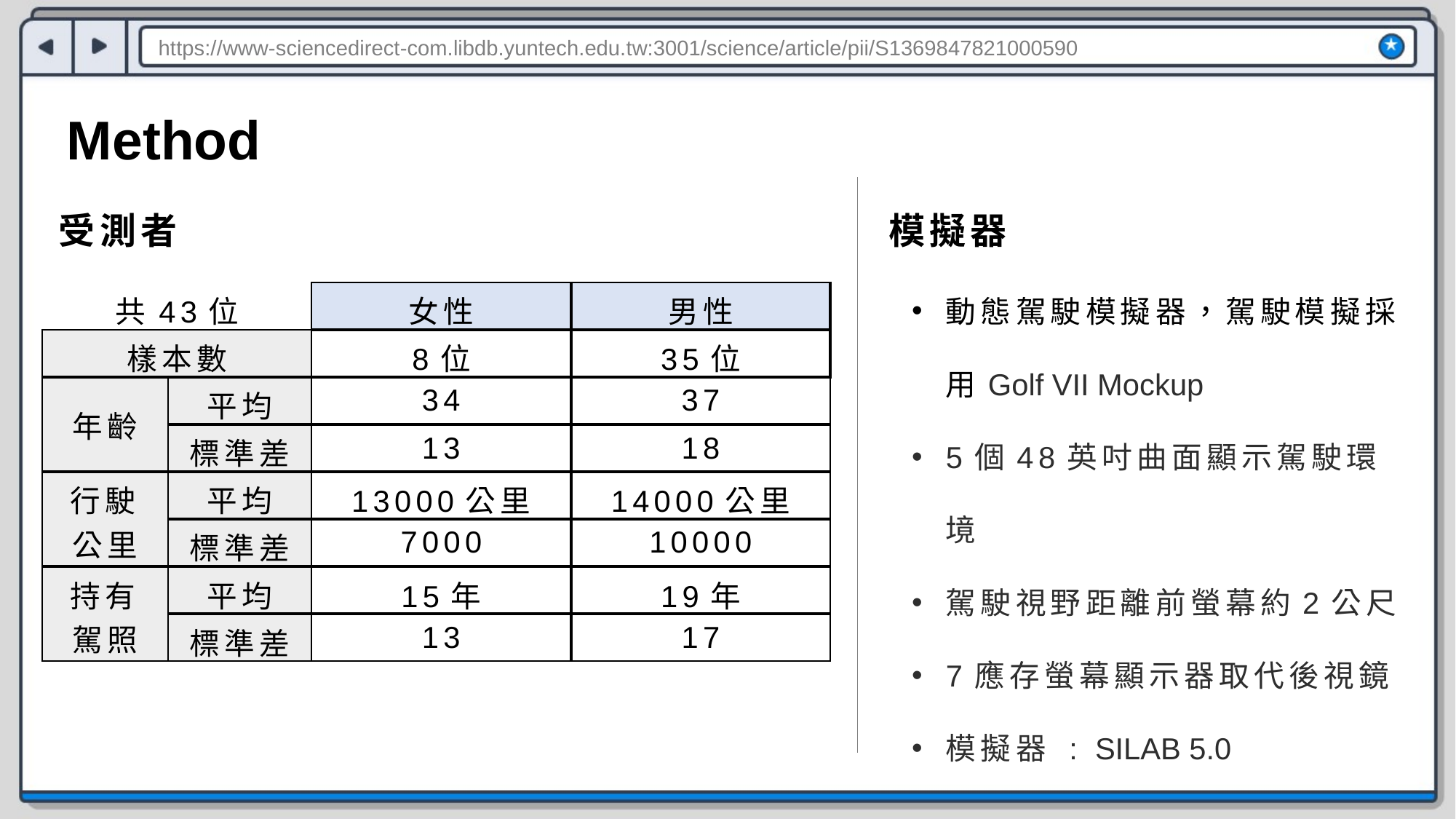

https://www-sciencedirect-com.libdb.yuntech.edu.tw:3001/science/article/pii/S1369847821000590
Method
受測者
模擬器
動態駕駛模擬器，駕駛模擬採用Golf VII Mockup
5個48英吋曲面顯示駕駛環境
駕駛視野距離前螢幕約2公尺
7應存螢幕顯示器取代後視鏡
模擬器 : SILAB 5.0
| 共43位 |  | 女性 | 男性 |
| --- | --- | --- | --- |
| 樣本數 |  | 8位 | 35位 |
| 年齡 | 平均 | 34 | 37 |
|  | 標準差 | 13 | 18 |
| 行駛公里 | 平均 | 13000公里 | 14000公里 |
|  | 標準差 | 7000 | 10000 |
| 持有駕照 | 平均 | 15年 | 19年 |
|  | 標準差 | 13 | 17 |